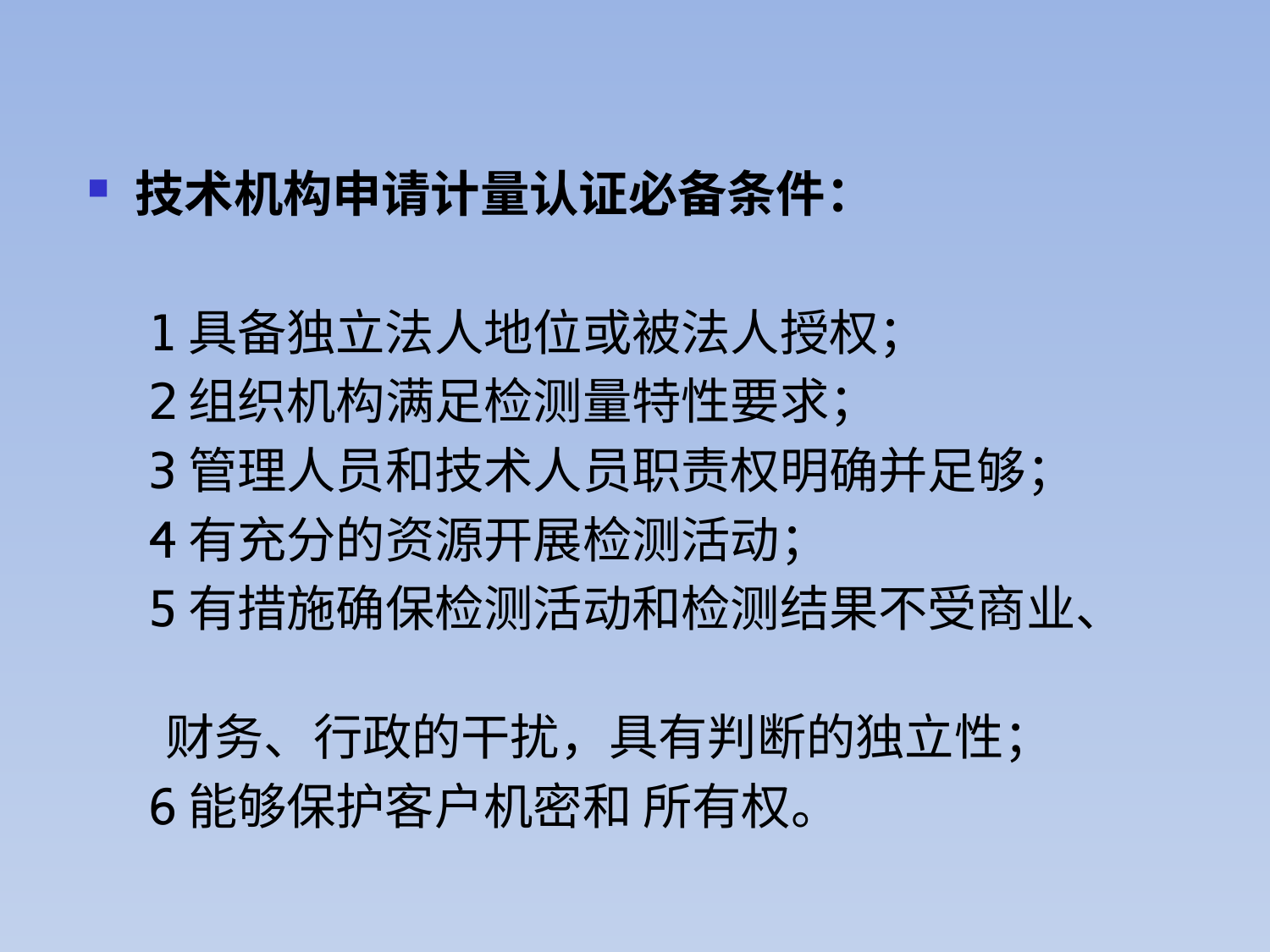

技术机构申请计量认证必备条件：

    1具备独立法人地位或被法人授权；
    2组织机构满足检测量特性要求；
    3管理人员和技术人员职责权明确并足够；
    4有充分的资源开展检测活动；
    5有措施确保检测活动和检测结果不受商业、
      财务、行政的干扰，具有判断的独立性；
    6能够保护客户机密和 所有权。